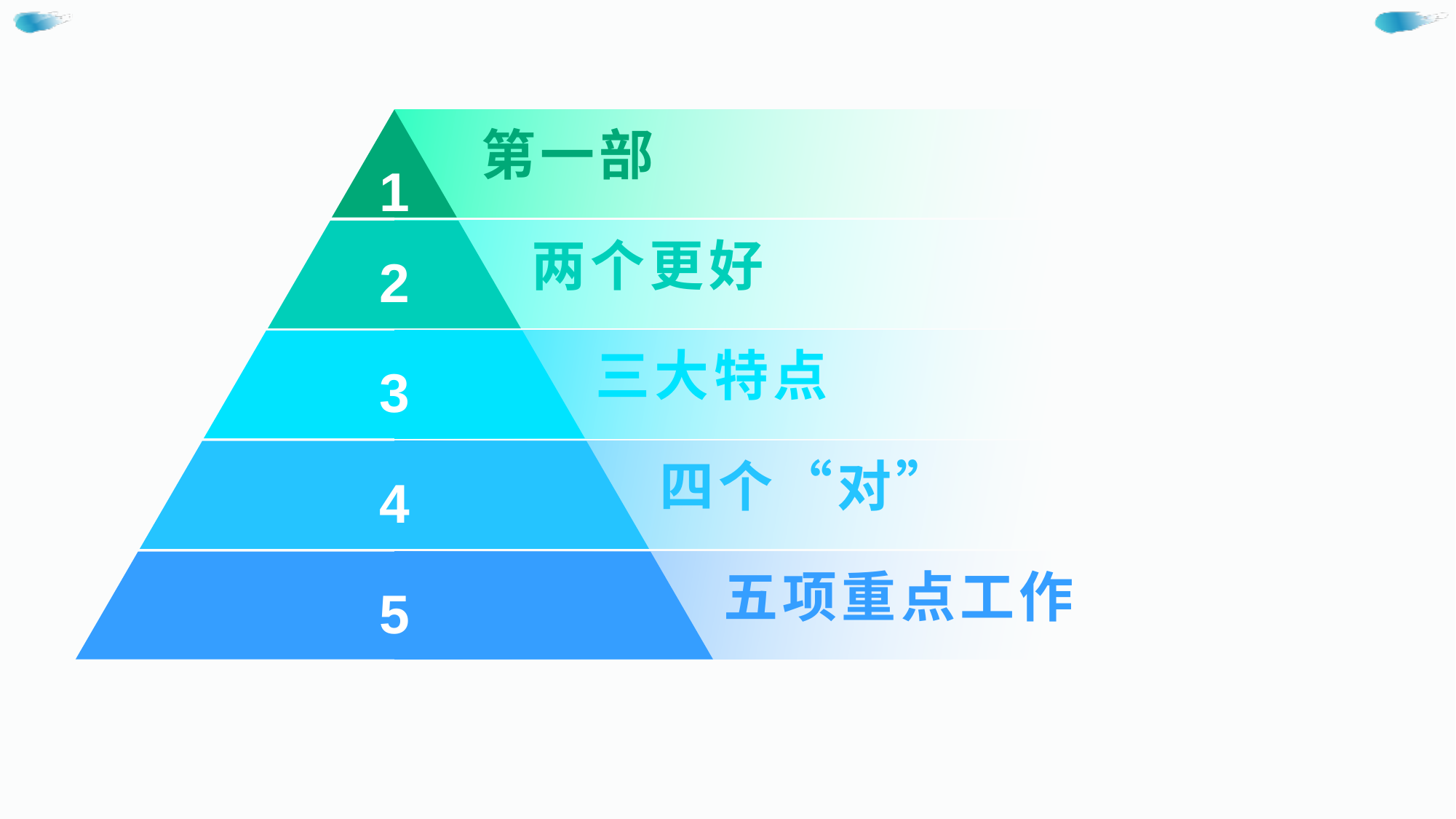

第一部
1

2
两个更好

3
三大特点

4
四个“对”

5
五项重点工作